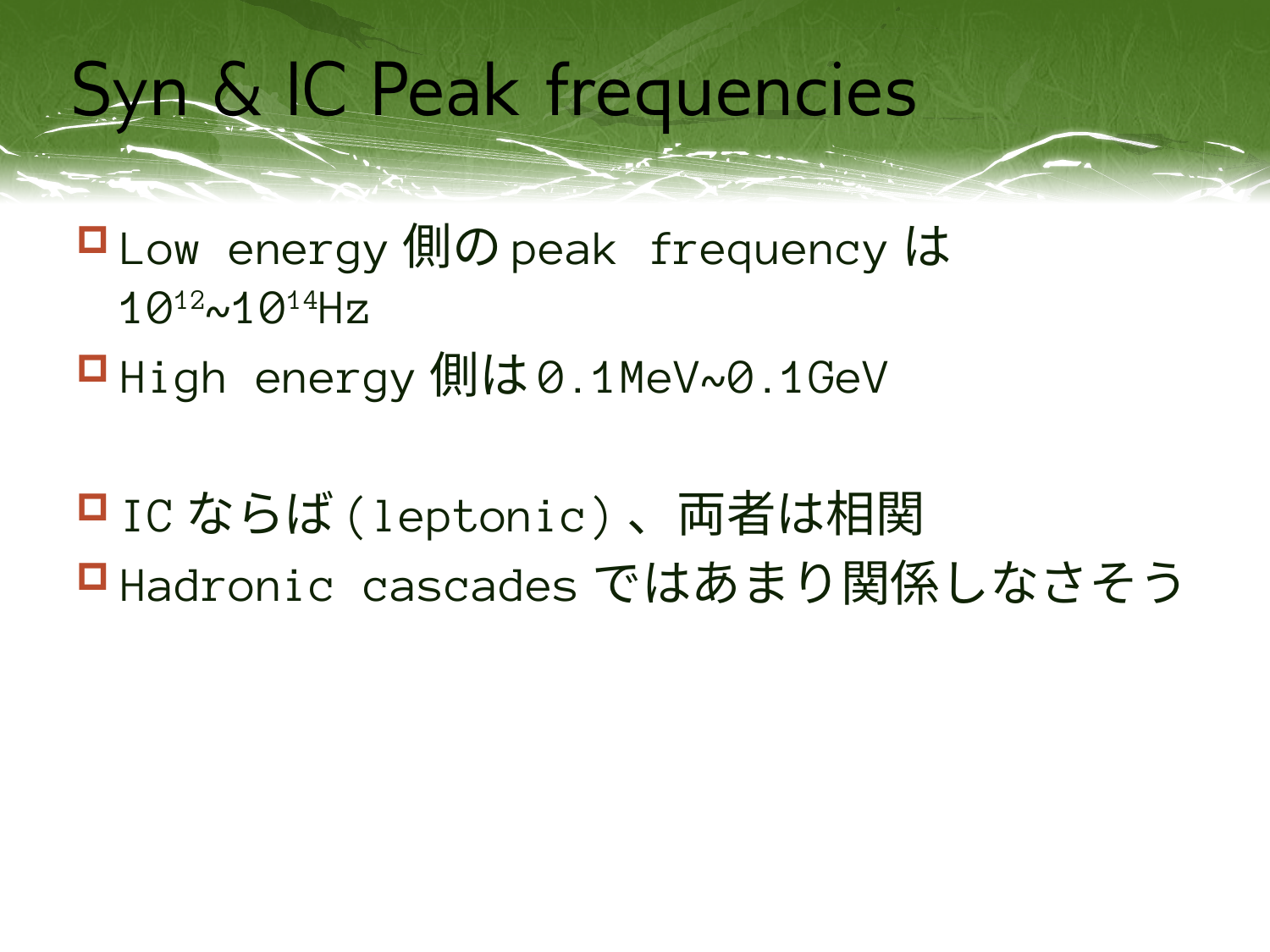

# Syn & IC Peak frequencies
Low energy側のpeak frequencyは1012~1014Hz
High energy側は0.1MeV~0.1GeV

ICならば(leptonic)、両者は相関
Hadronic cascadesではあまり関係しなさそう